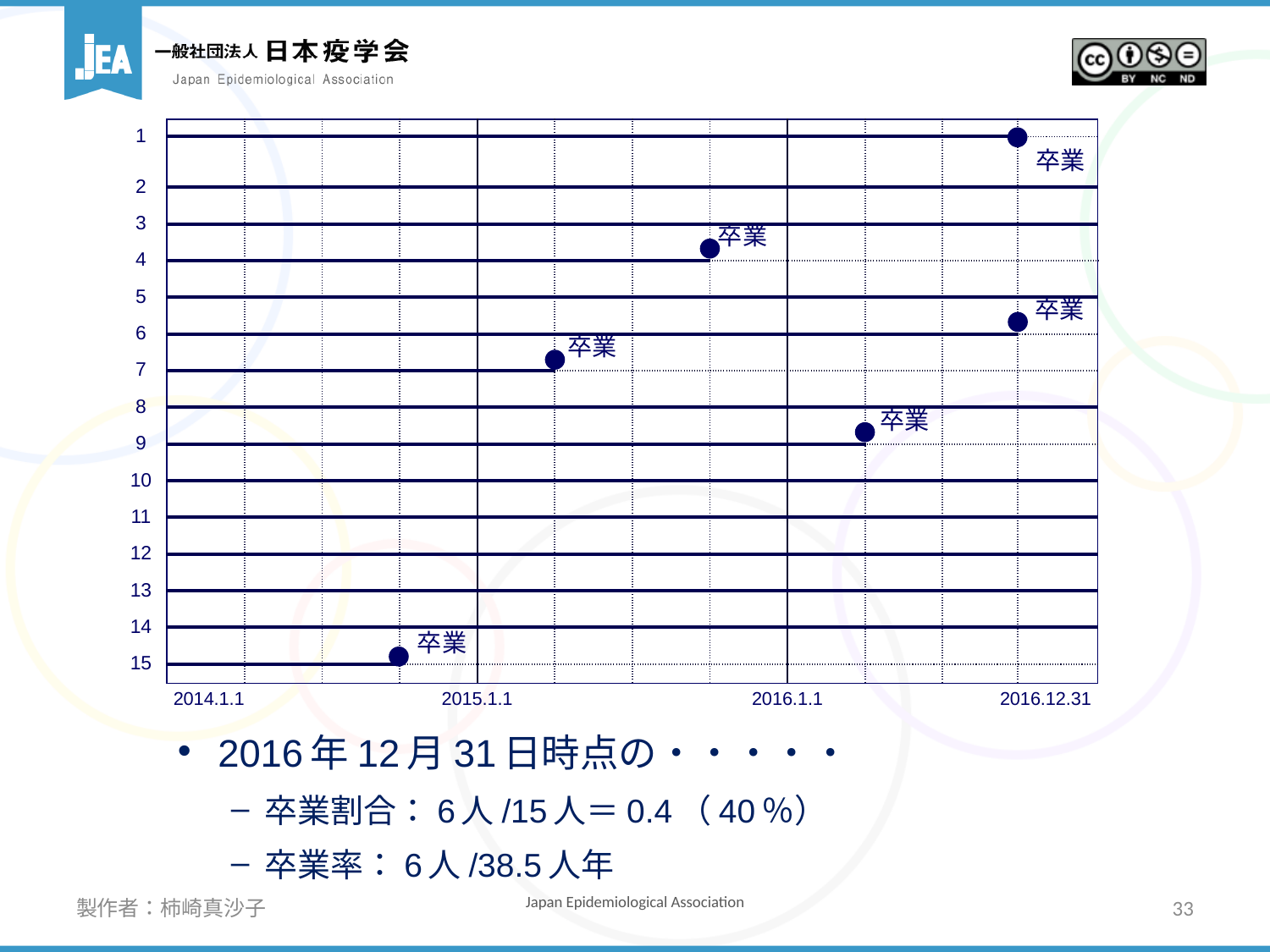

| 1 |  |  |  |  |  |  |  |  |  |  |  |  |
| --- | --- | --- | --- | --- | --- | --- | --- | --- | --- | --- | --- | --- |
|  |  |  |  |  |  |  |  |  |  |  |  |  |
| 2 |  |  |  |  |  |  |  |  |  |  |  |  |
|  |  |  |  |  |  |  |  |  |  |  |  |  |
| 3 |  |  |  |  |  |  |  |  |  |  |  |  |
|  |  |  |  |  |  |  |  |  |  |  |  |  |
| 4 |  |  |  |  |  |  |  |  |  |  |  |  |
|  |  |  |  |  |  |  |  |  |  |  |  |  |
| 5 |  |  |  |  |  |  |  |  |  |  |  |  |
|  |  |  |  |  |  |  |  |  |  |  |  |  |
| 6 |  |  |  |  |  |  |  |  |  |  |  |  |
|  |  |  |  |  |  |  |  |  |  |  |  |  |
| 7 |  |  |  |  |  |  |  |  |  |  |  |  |
|  |  |  |  |  |  |  |  |  |  |  |  |  |
| 8 |  |  |  |  |  |  |  |  |  |  |  |  |
|  |  |  |  |  |  |  |  |  |  |  |  |  |
| 9 |  |  |  |  |  |  |  |  |  |  |  |  |
|  |  |  |  |  |  |  |  |  |  |  |  |  |
| 10 |  |  |  |  |  |  |  |  |  |  |  |  |
|  |  |  |  |  |  |  |  |  |  |  |  |  |
| 11 |  |  |  |  |  |  |  |  |  |  |  |  |
|  |  |  |  |  |  |  |  |  |  |  |  |  |
| 12 |  |  |  |  |  |  |  |  |  |  |  |  |
|  |  |  |  |  |  |  |  |  |  |  |  |  |
| 13 |  |  |  |  |  |  |  |  |  |  |  |  |
|  |  |  |  |  |  |  |  |  |  |  |  |  |
| 14 |  |  |  |  |  |  |  |  |  |  |  |  |
|  |  |  |  |  |  |  |  |  |  |  |  |  |
| 15 |  |  |  |  |  |  |  |  |  |  |  |  |
|  |  |  |  |  |  |  |  |  |  |  |  |  |
|  | 2014.1.1 |  |  | 2015.1.1 |  |  |  | 2016.1.1 |  |  | 2016.12.31 |  |

卒業

卒業

卒業

卒業

卒業
卒業
2016年12月31日時点の・・・・・
卒業割合：6人/15人＝0.4（40％）
卒業率：6人/38.5人年
製作者：柿崎真沙子
33